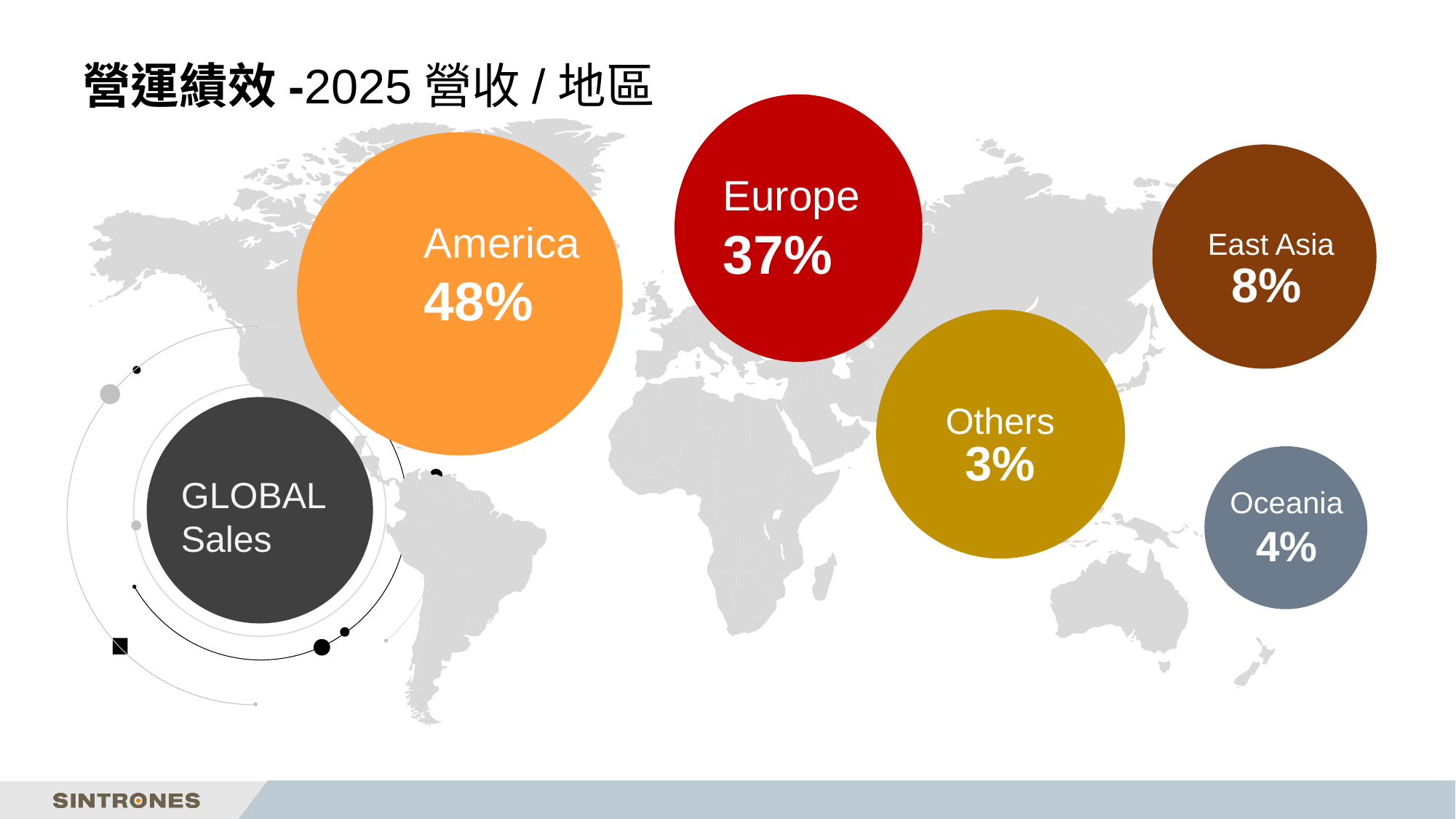

# 營運績效-2025營收/地區

Europe
37%

America
48%

East Asia
     8%

Others
3%

GLOBAL
Sales

Oceania
4%